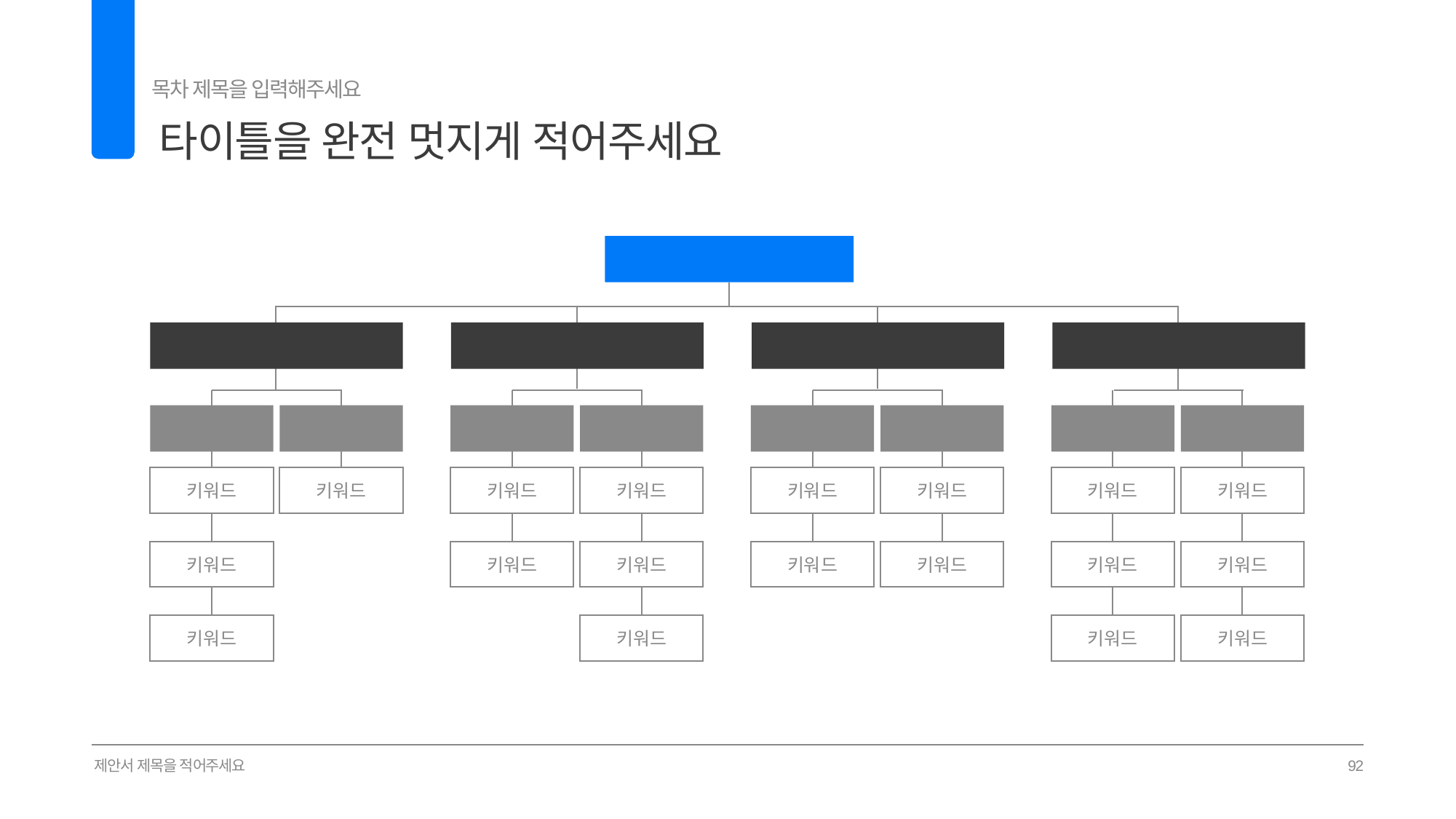

목차 제목을 입력해주세요
타이틀을 완전 멋지게 적어주세요
02
키워드 입력
키워드 입력
키워드 입력
키워드 입력
키워드 입력
키워드
키워드
키워드
키워드
키워드
키워드
키워드
키워드
키워드
키워드
키워드
키워드
키워드
키워드
키워드
키워드
키워드
키워드
키워드
키워드
키워드
키워드
키워드
키워드
키워드
키워드
키워드
제안서 제목을 적어주세요
92